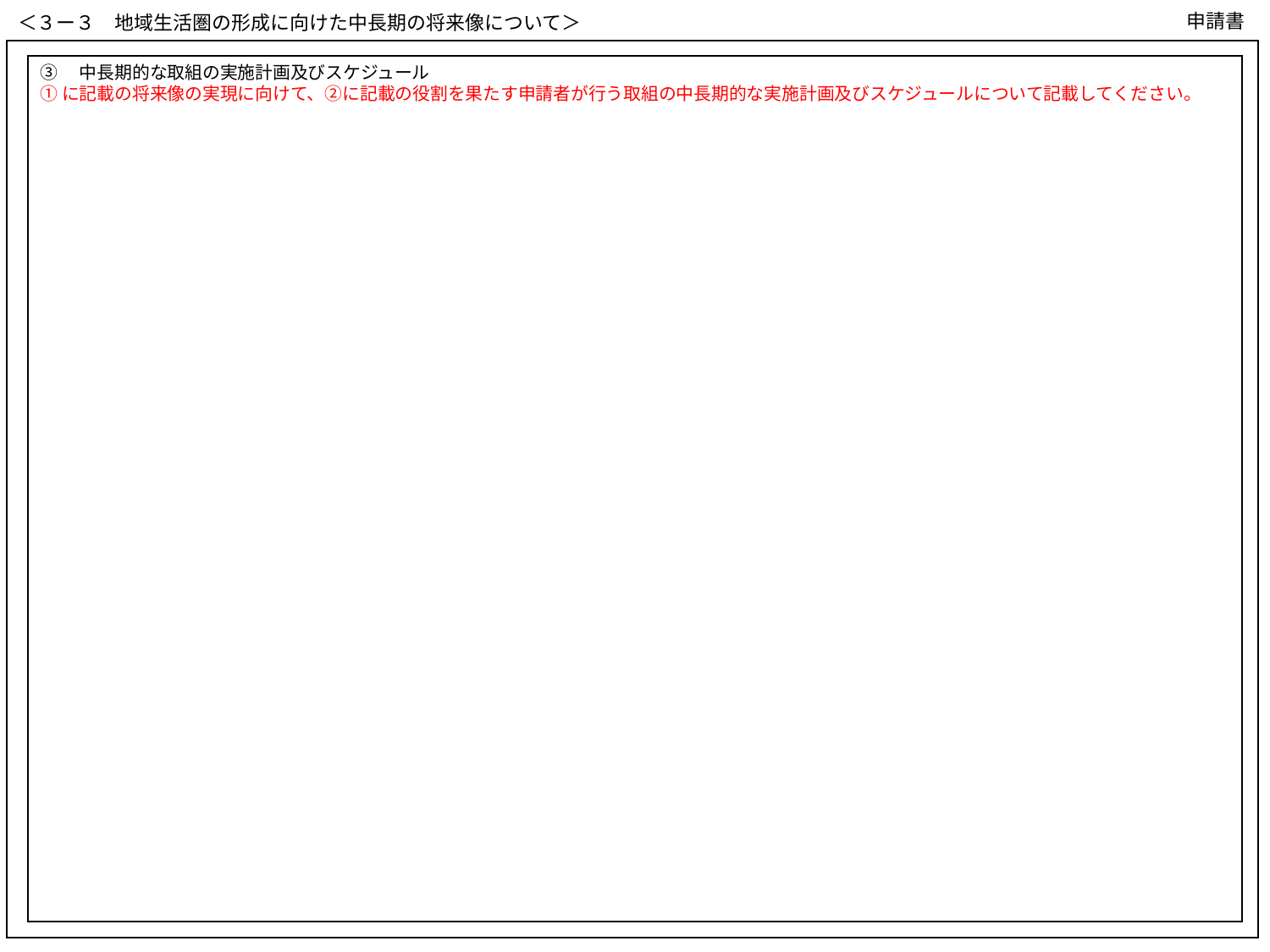

申請書
＜３ー３　地域生活圏の形成に向けた中長期の将来像について＞

③　中長期的な取組の実施計画及びスケジュール
➀に記載の将来像の実現に向けて、②に記載の役割を果たす申請者が行う取組の中長期的な実施計画及びスケジュールについて記載してください。